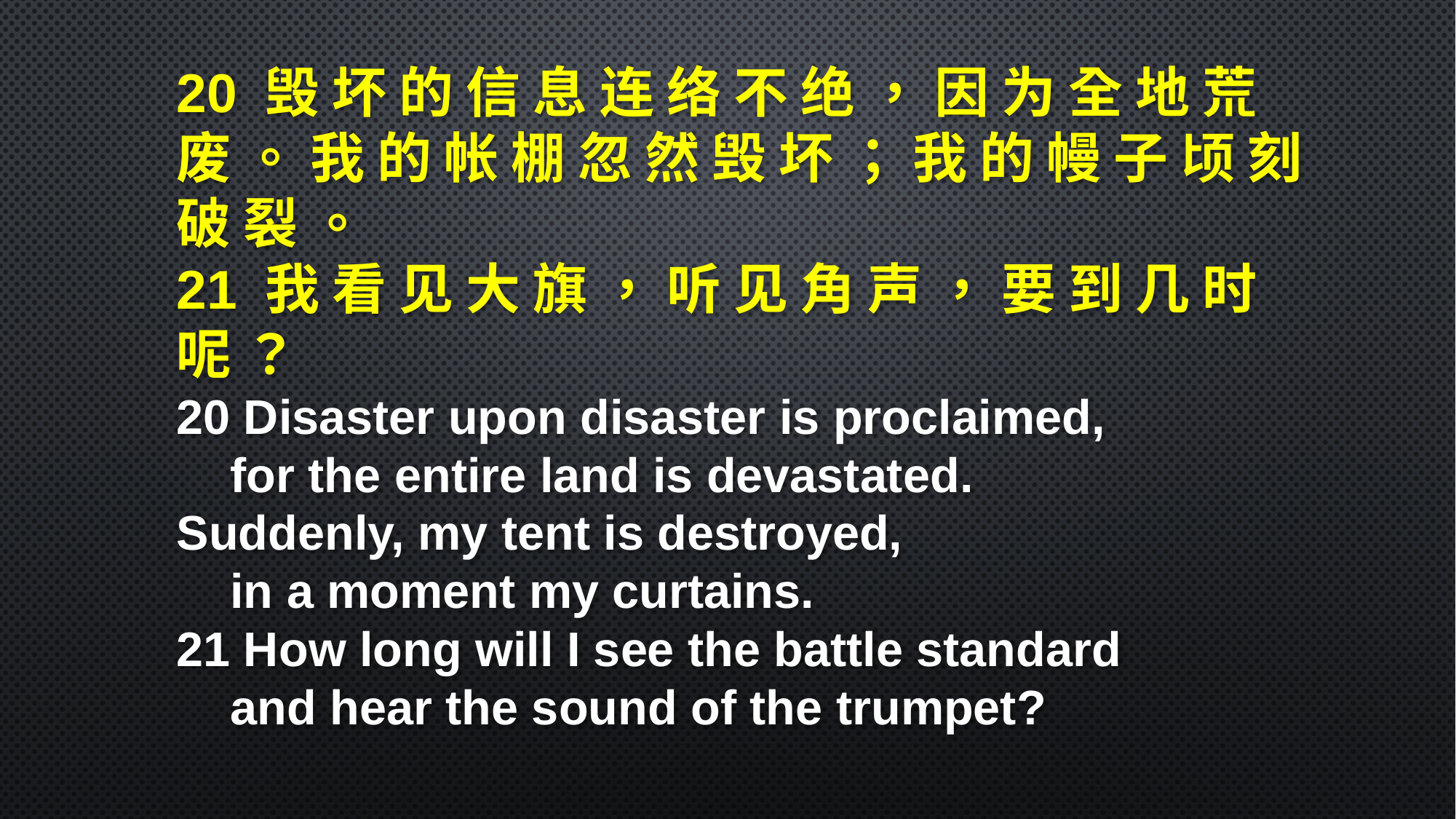

20 毁 坏 的 信 息 连 络 不 绝 ， 因 为 全 地 荒 废 。 我 的 帐 棚 忽 然 毁 坏 ； 我 的 幔 子 顷 刻 破 裂 。
21 我 看 见 大 旗 ， 听 见 角 声 ， 要 到 几 时 呢 ？
20 Disaster upon disaster is proclaimed,
    for the entire land is devastated.
Suddenly, my tent is destroyed,
    in a moment my curtains.
21 How long will I see the battle standard
    and hear the sound of the trumpet?